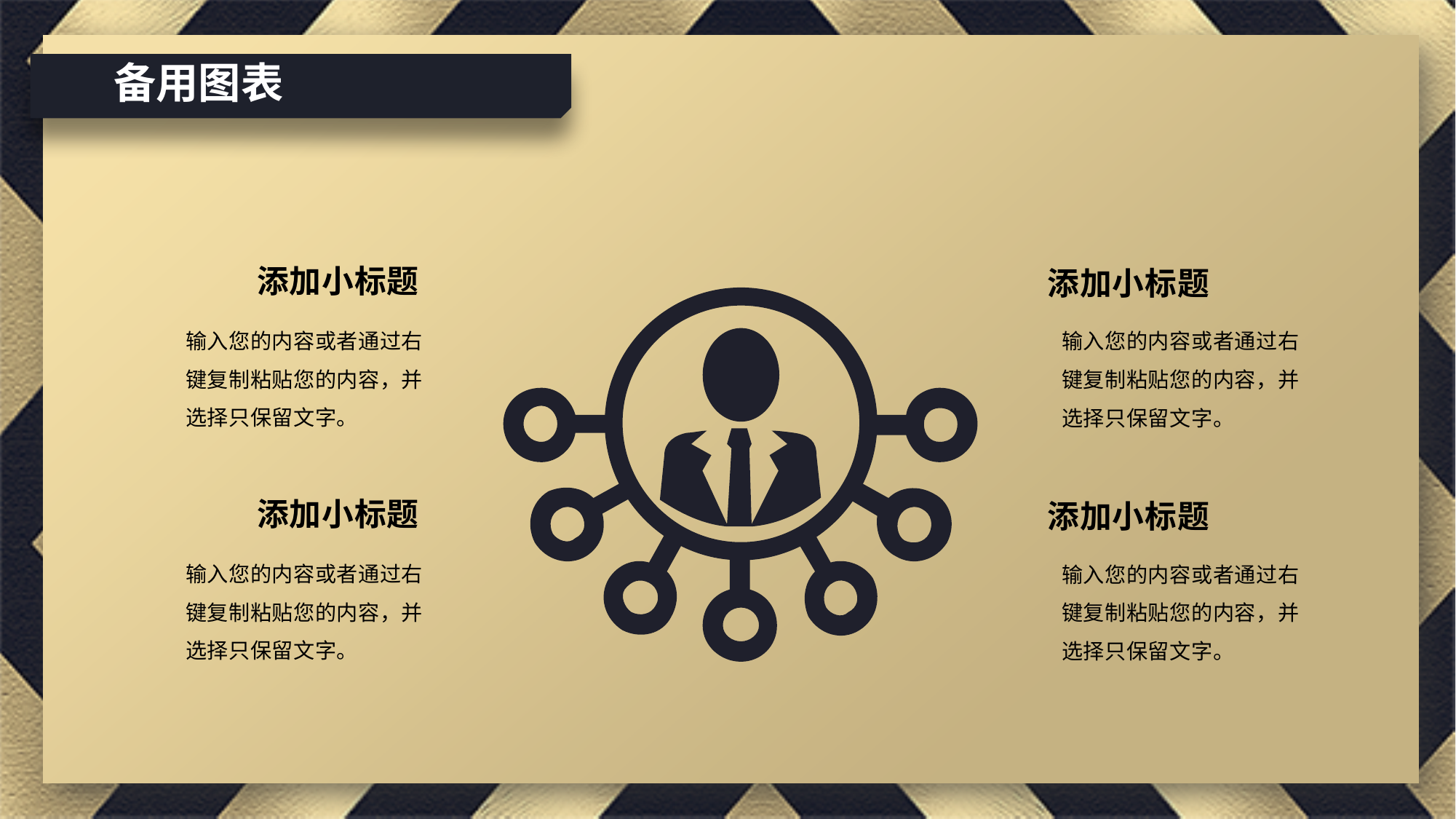

备用图表
添加小标题
添加小标题

输入您的内容或者通过右键复制粘贴您的内容，并选择只保留文字。
输入您的内容或者通过右键复制粘贴您的内容，并选择只保留文字。
添加小标题
添加小标题
输入您的内容或者通过右键复制粘贴您的内容，并选择只保留文字。
输入您的内容或者通过右键复制粘贴您的内容，并选择只保留文字。